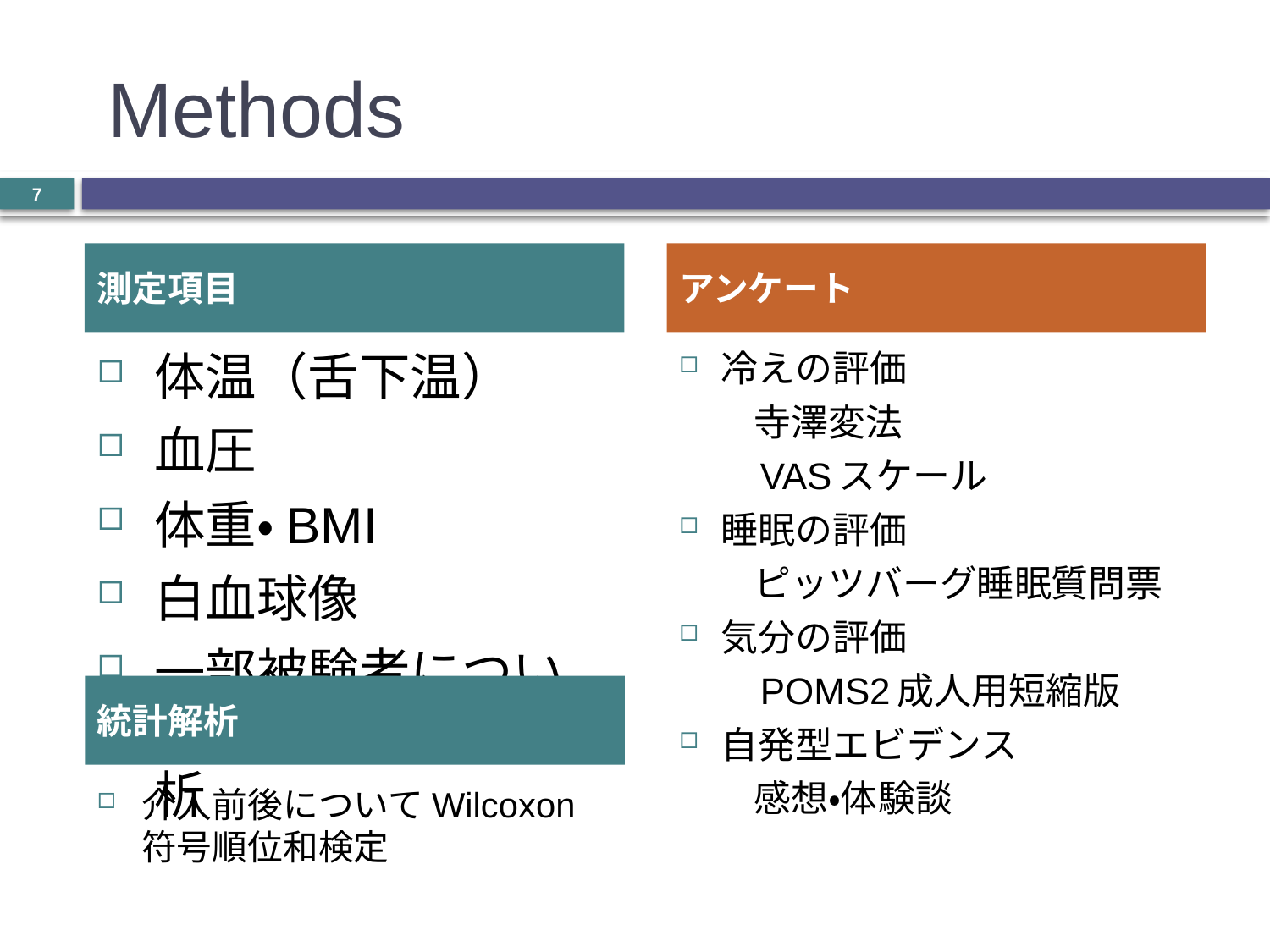

Methods
7
測定項目
アンケート
体温（舌下温）
血圧
体重・BMI
白血球像
一部被験者については心拍間変異分析

冷えの評価
　　寺澤変法
　　VASスケール
睡眠の評価
　　ピッツバーグ睡眠質問票
気分の評価
　　POMS2成人用短縮版
自発型エビデンス
　　感想・体験談

統計解析
介入前後についてWilcoxon符号順位和検定